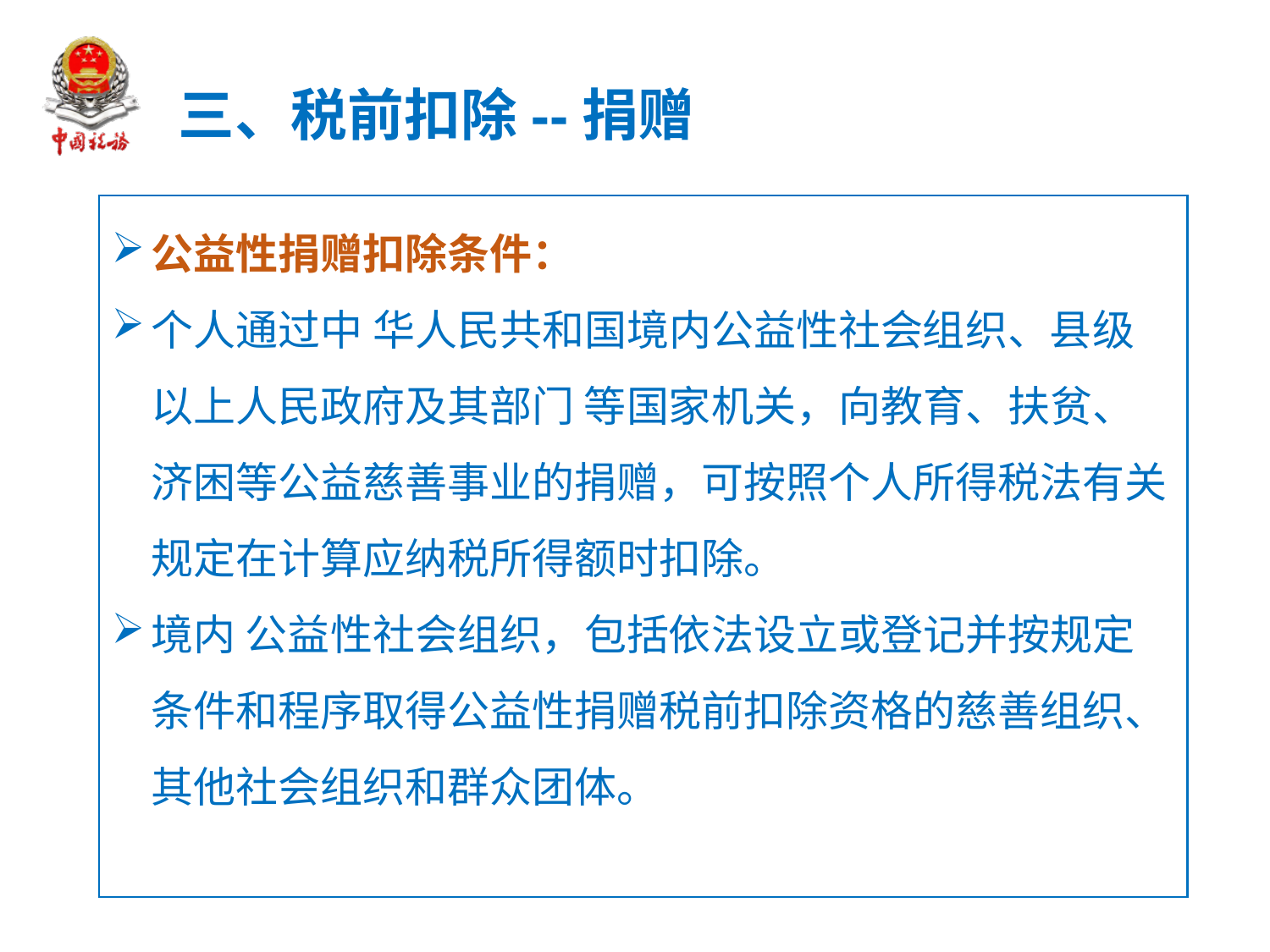

三、税前扣除--捐赠

公益性捐赠扣除条件：
个人通过中 华人民共和国境内公益性社会组织、县级以上人民政府及其部门 等国家机关，向教育、扶贫、济困等公益慈善事业的捐赠，可按照个人所得税法有关规定在计算应纳税所得额时扣除。
境内 公益性社会组织，包括依法设立或登记并按规定条件和程序取得公益性捐赠税前扣除资格的慈善组织、 其他社会组织和群众团体。